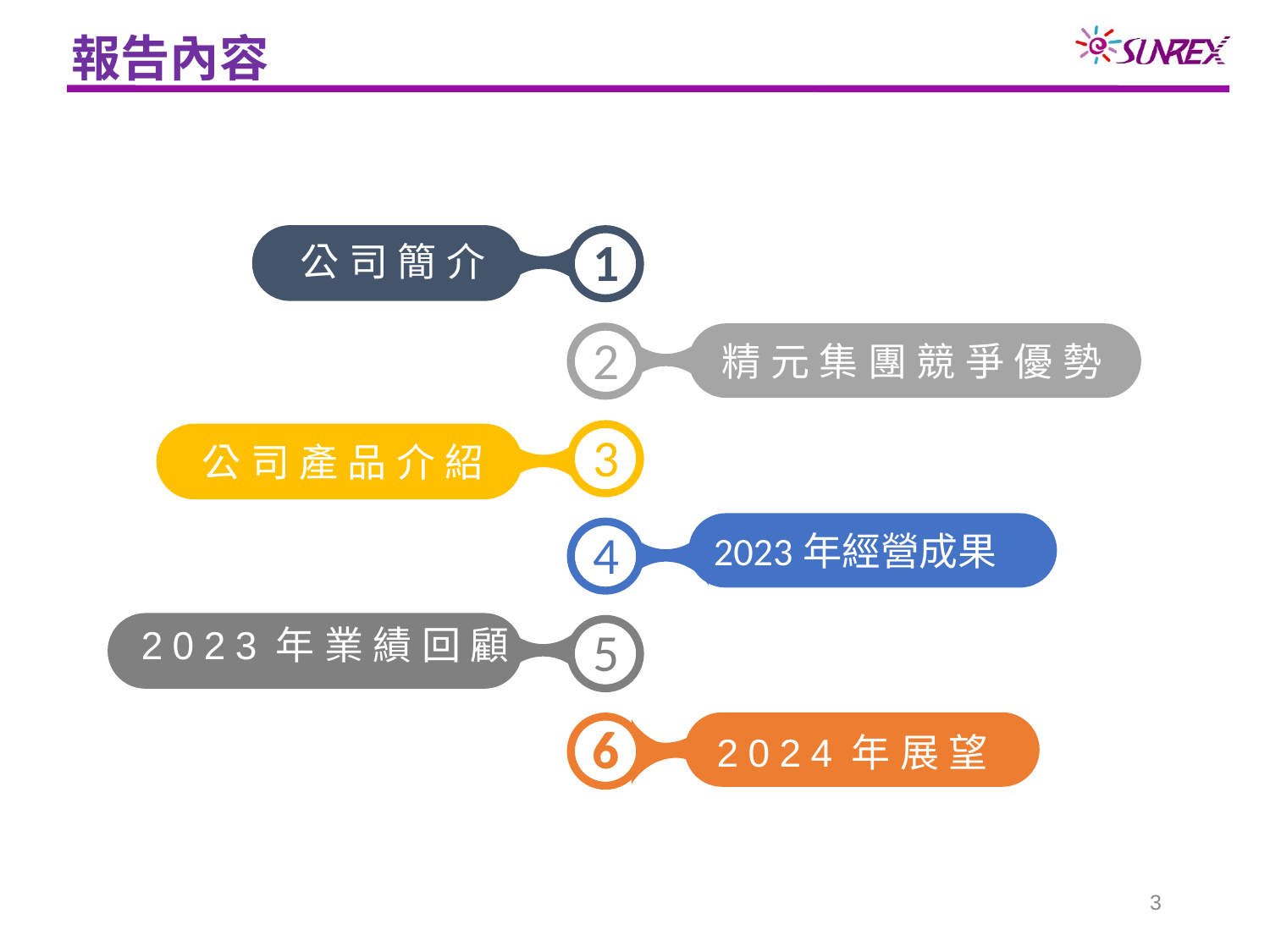

報告內容
1

公司簡介

2

精元集團競爭優勢
3

公司產品介紹
4
2023年經營成果

5
2023年業績回顧

6
6

2024年展望
3